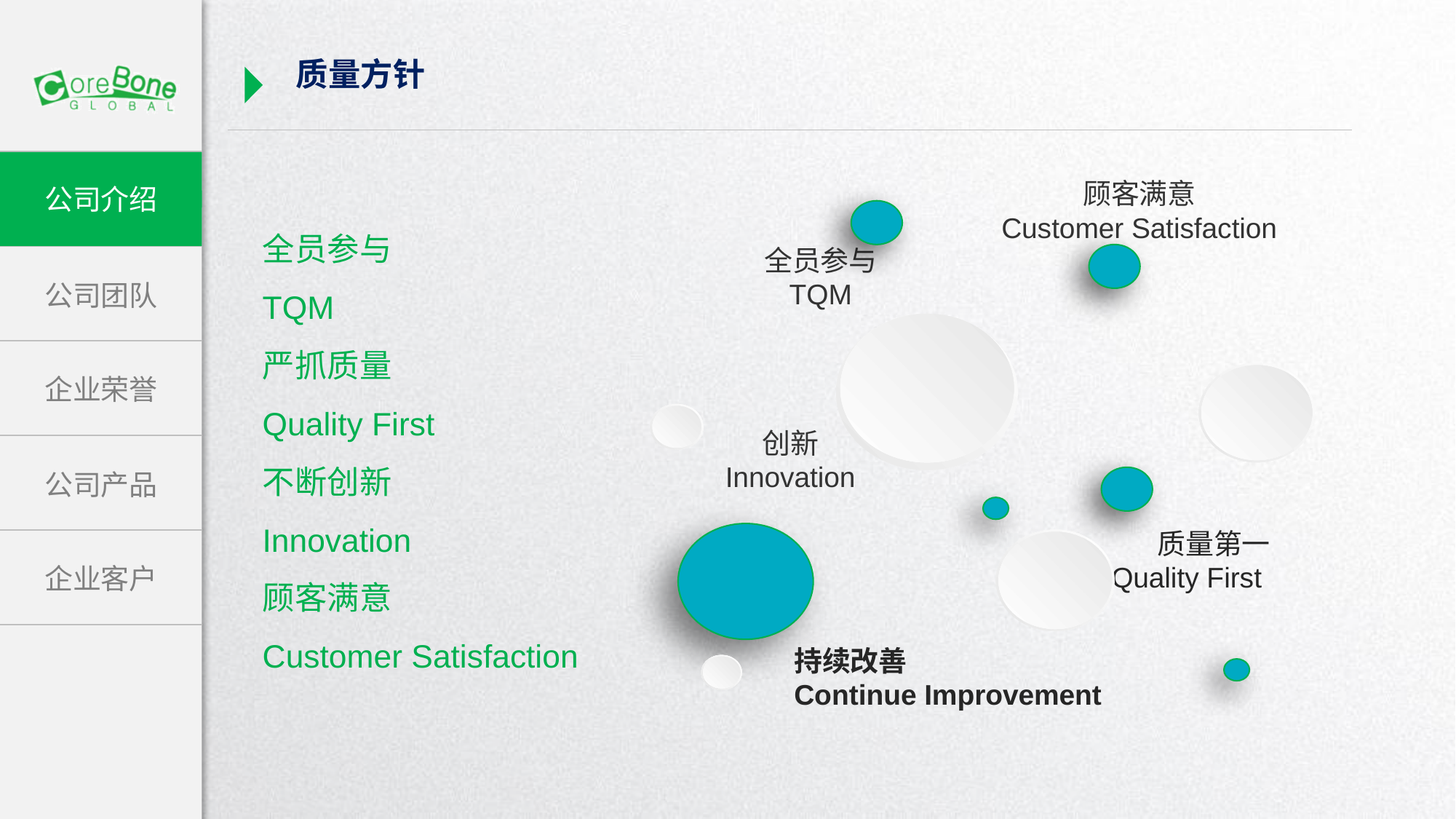

质量方针

顾客满意
Customer Satisfaction

全员参与
TQM

创新
Innovation

质量第一
Quality First

持续改善
Continue Improvement

全员参与
TQM
严抓质量
Quality First
不断创新
Innovation
顾客满意
Customer Satisfaction